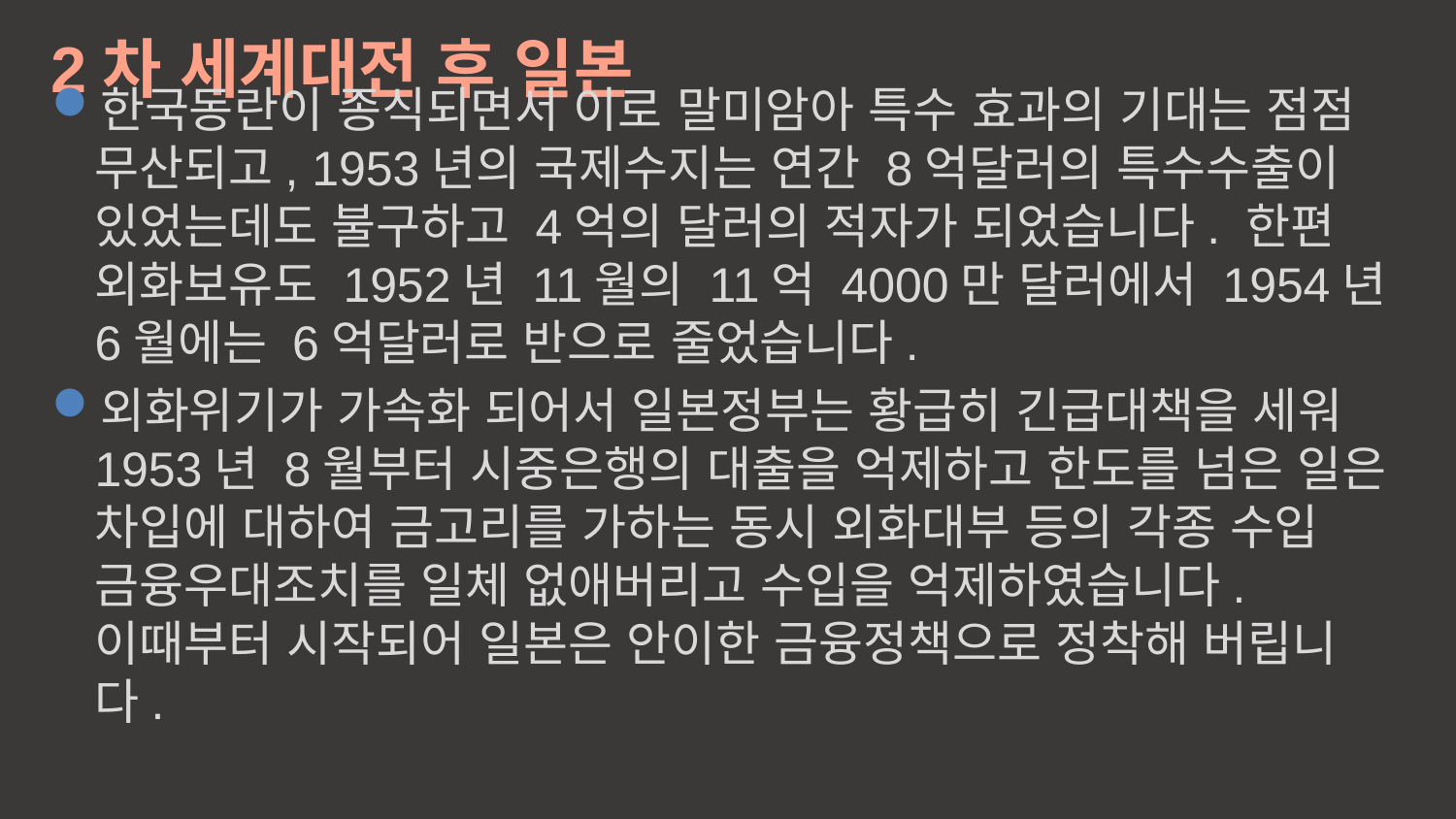

2차 세계대전 후 일본
한국동란이 종식되면서 이로 말미암아 특수 효과의 기대는 점점 무산되고, 1953년의 국제수지는 연간 8억달러의 특수수출이 있었는데도 불구하고 4억의 달러의 적자가 되었습니다. 한편 외화보유도 1952년 11월의 11억 4000만 달러에서 1954년 6월에는 6억달러로 반으로 줄었습니다.
외화위기가 가속화 되어서 일본정부는 황급히 긴급대책을 세워 1953년 8월부터 시중은행의 대출을 억제하고 한도를 넘은 일은 차입에 대하여 금고리를 가하는 동시 외화대부 등의 각종 수입 금융우대조치를 일체 없애버리고 수입을 억제하였습니다. 이때부터 시작되어 일본은 안이한 금융정책으로 정착해 버립니다.